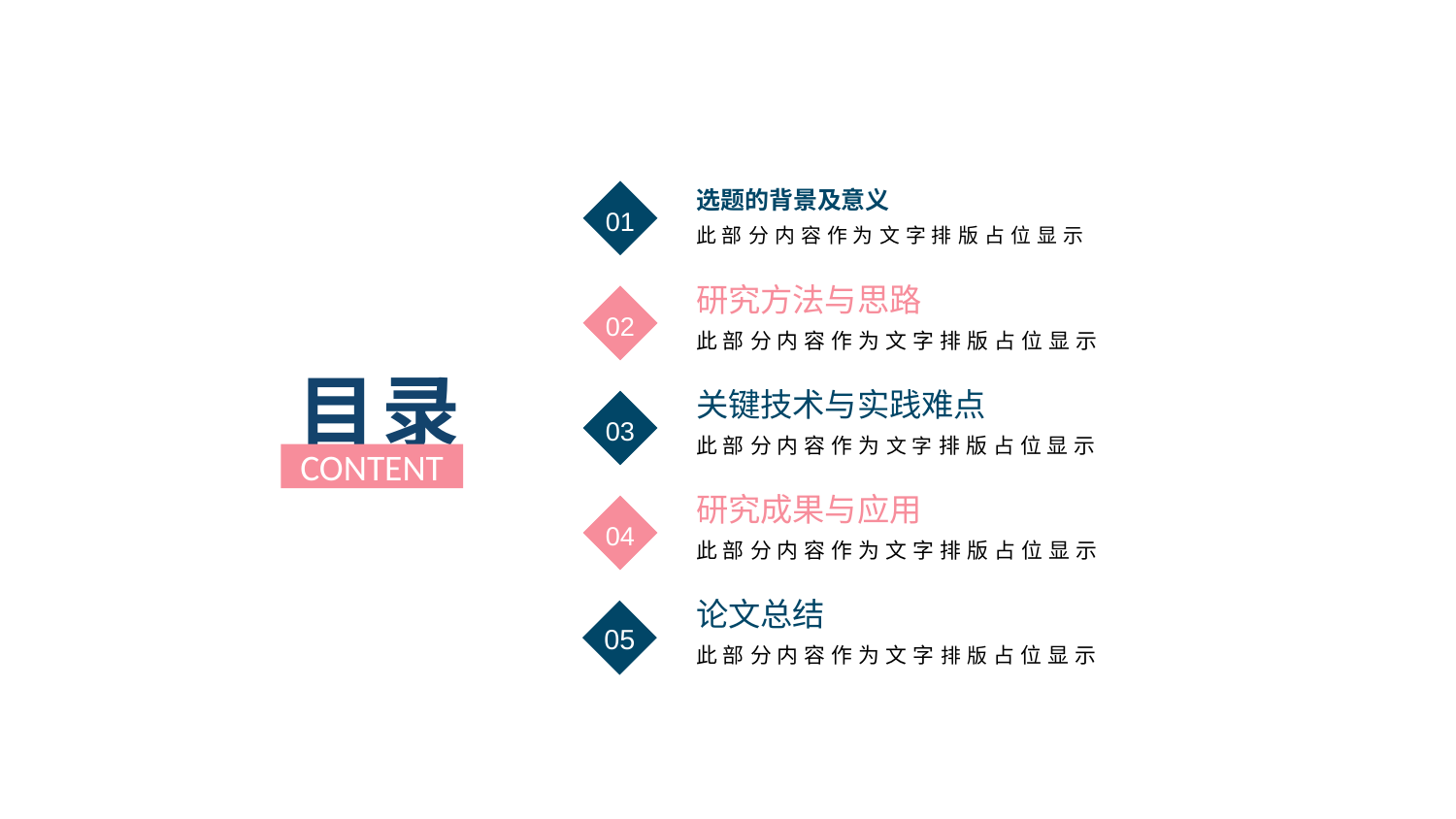

01
选题的背景及意义
此部分内容作为文字排版占位显示
02
研究方法与思路
此部分内容作为文字排版占位显示
目录
03
关键技术与实践难点
此部分内容作为文字排版占位显示
CONTENT
04
研究成果与应用
此部分内容作为文字排版占位显示
05
论文总结
此部分内容作为文字排版占位显示